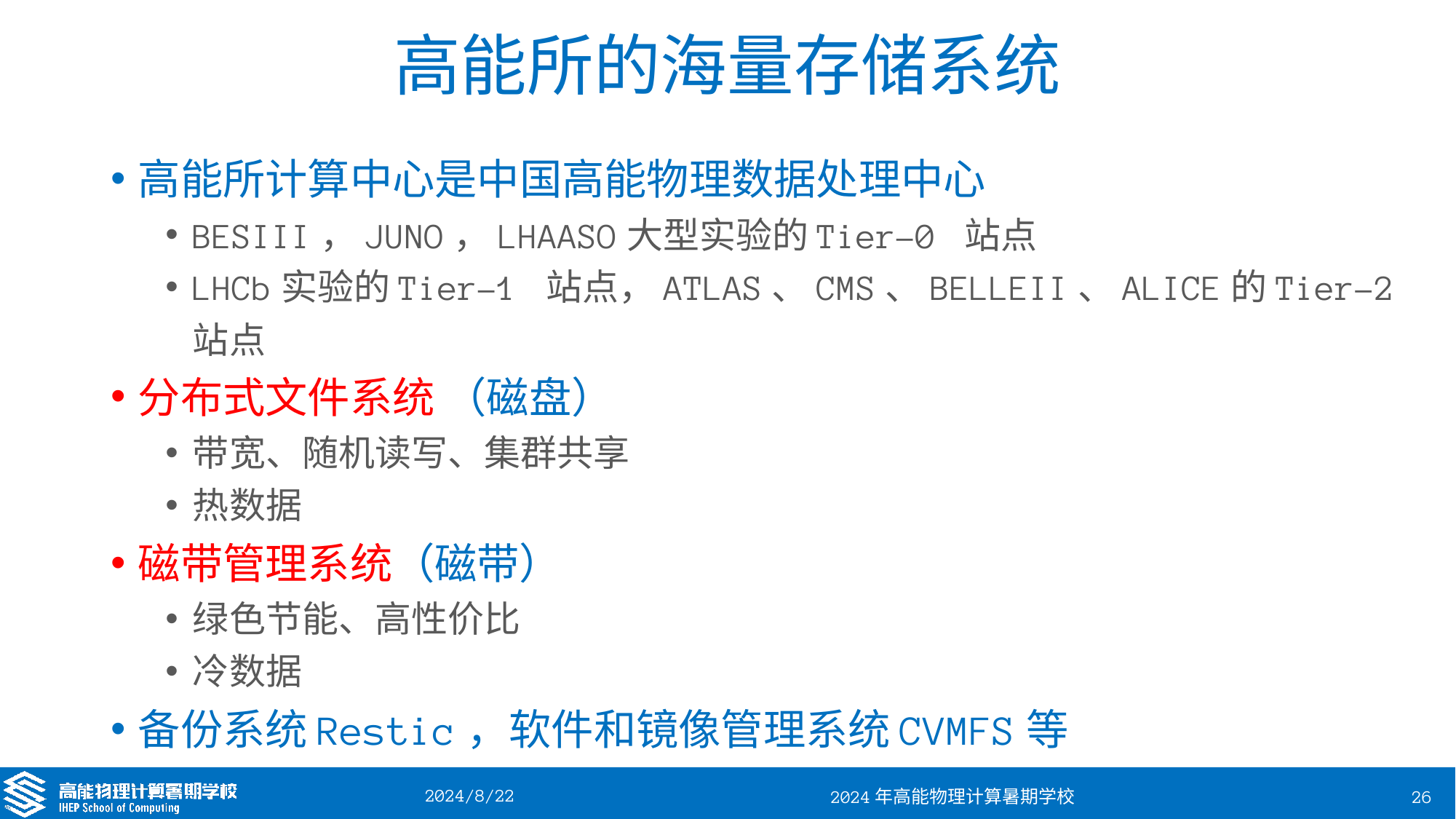

# 高能所的海量存储系统
高能所计算中心是中国高能物理数据处理中心
BESIII，JUNO，LHAASO大型实验的Tier-0 站点
LHCb实验的Tier-1 站点，ATLAS、CMS、BELLEII、ALICE的Tier-2站点
分布式文件系统 （磁盘）
带宽、随机读写、集群共享
热数据
磁带管理系统（磁带）
绿色节能、高性价比
冷数据
备份系统Restic，软件和镜像管理系统CVMFS等

2024/8/22
2024年高能物理计算暑期学校
26